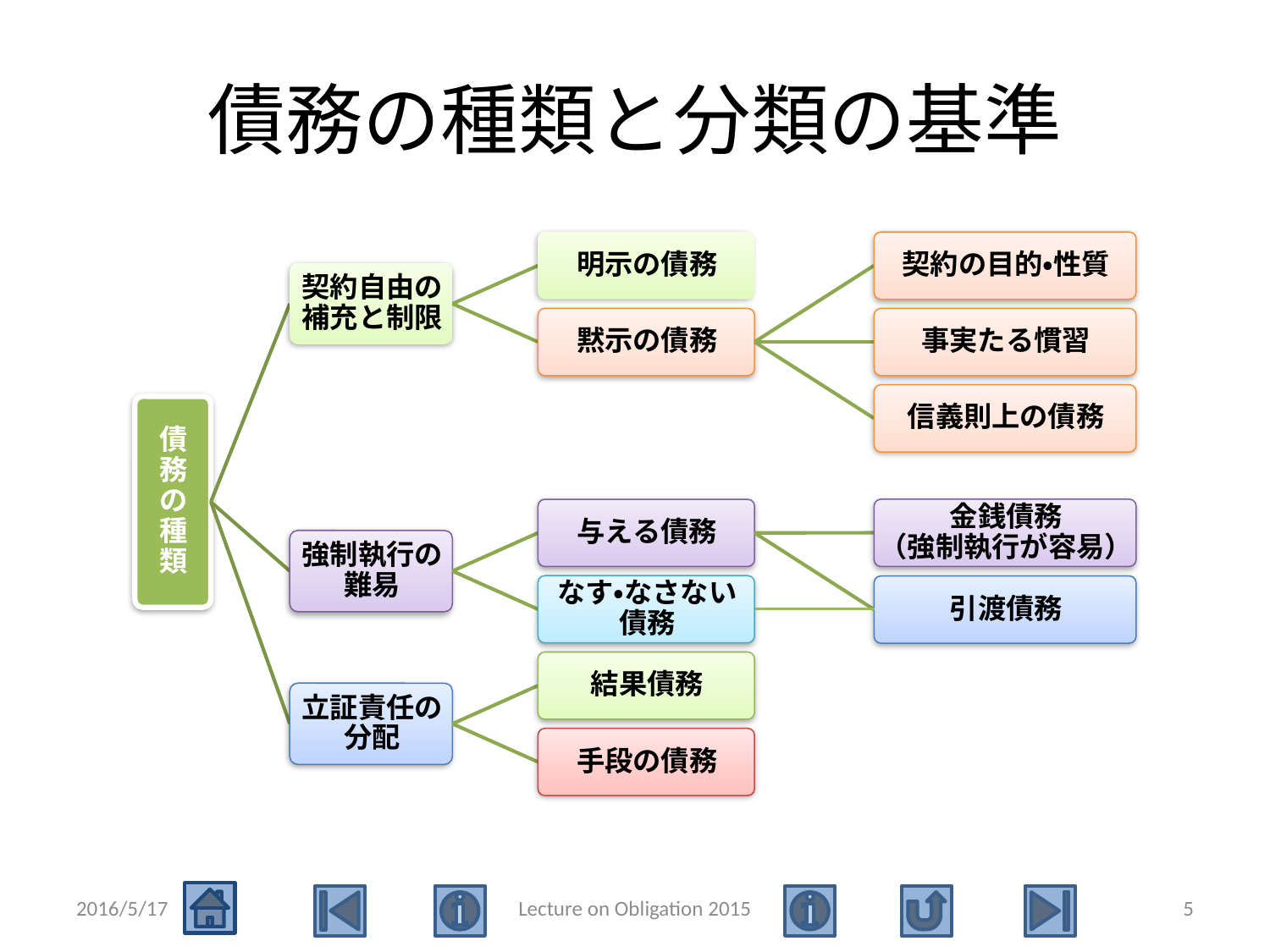

# 債務の種類と分類の基準
債
務
の
種
類

契約自由の補充と制限

明示の債務

黙示の債務

契約の目的・性質

事実たる慣習

信義則上の債務

強制執行の難易

与える債務

金銭債務
（強制執行が容易）

引渡債務

なす・なさない
債務

立証責任の分配

結果債務

手段の債務
2016/5/17
Lecture on Obligation 2015
5